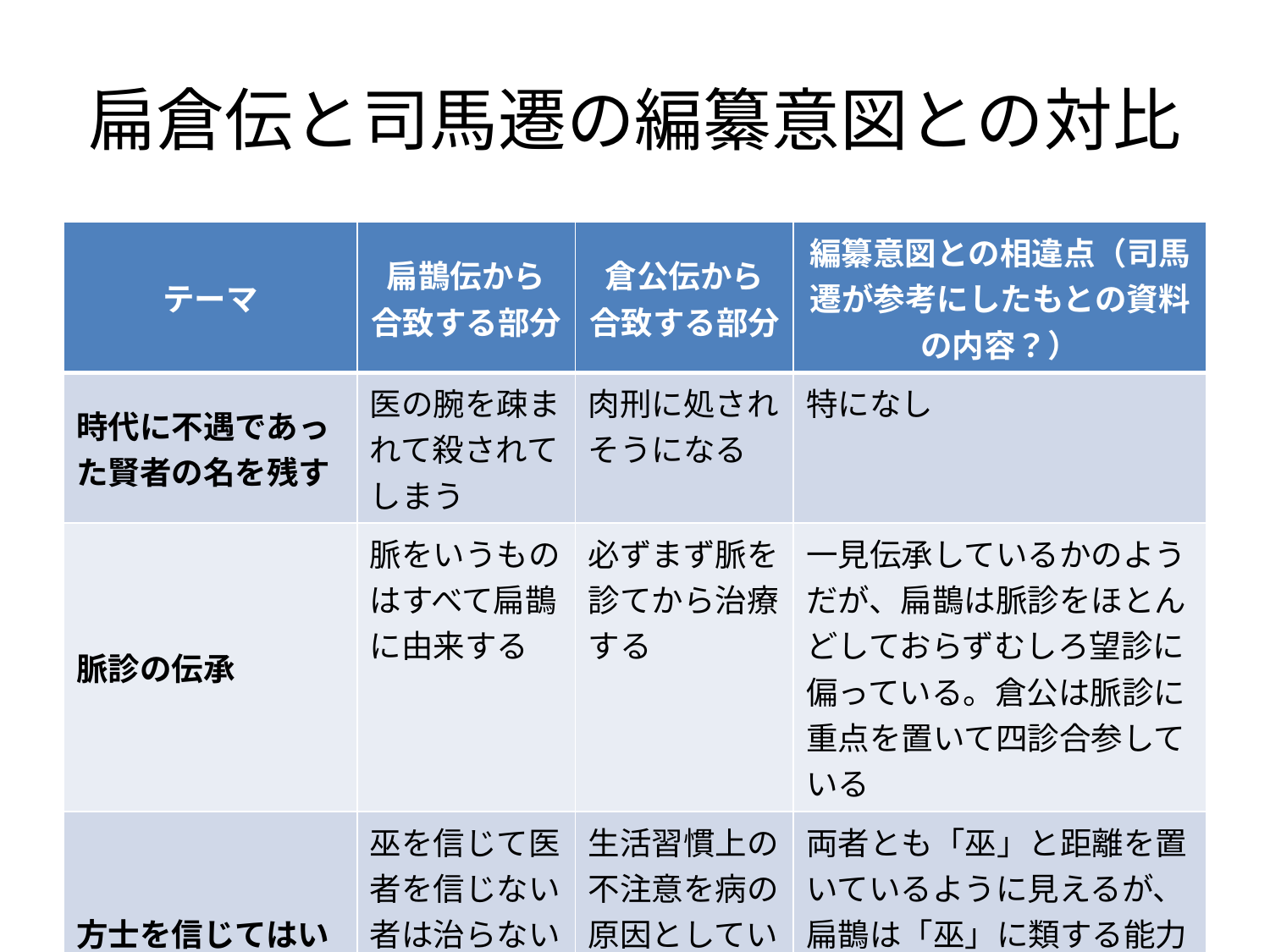

# 扁倉伝と司馬遷の編纂意図との対比
| テーマ | 扁鵲伝から 合致する部分 | 倉公伝から 合致する部分 | 編纂意図との相違点（司馬遷が参考にしたもとの資料の内容？） |
| --- | --- | --- | --- |
| 時代に不遇であった賢者の名を残す | 医の腕を疎まれて殺されてしまう | 肉刑に処されそうになる | 特になし |
| 脈診の伝承 | 脈をいうものはすべて扁鵲に由来する | 必ずまず脈を診てから治療する | 一見伝承しているかのようだが、扁鵲は脈診をほとんどしておらずむしろ望診に偏っている。倉公は脈診に重点を置いて四診合参している |
| 方士を信じてはいけない | 巫を信じて医者を信じない者は治らない | 生活習慣上の不注意を病の原因としている | 両者とも「巫」と距離を置いているように見えるが、扁鵲は「巫」に類する能力の持ち主。 倉公は人間臭く伝説もなく神格化されてはいない |